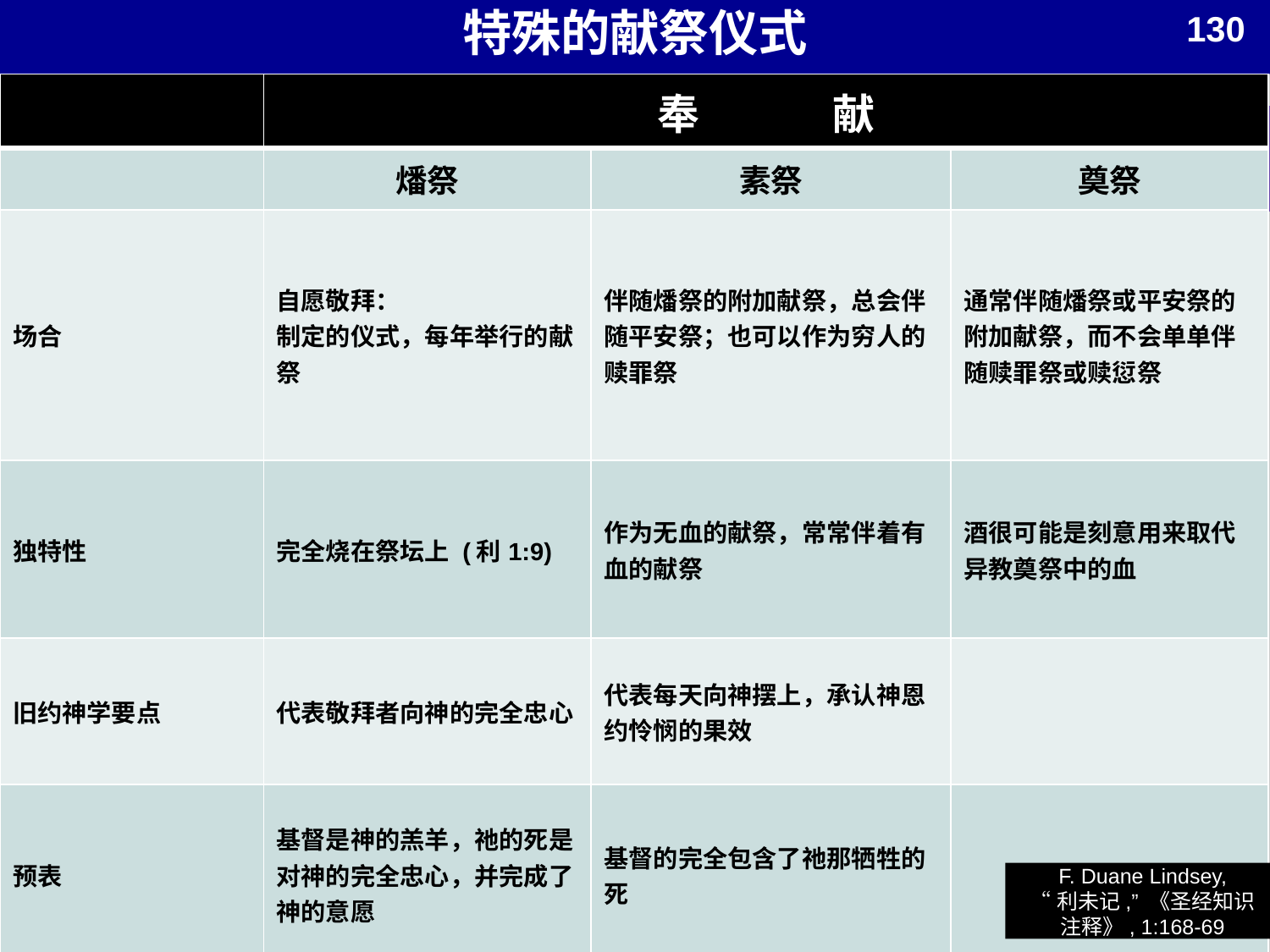

130
# 特殊的献祭仪式
|  | 奉 献 |  |  |
| --- | --- | --- | --- |
|  | 燔祭 | 素祭 | 奠祭 |
| 场合 | 自愿敬拜： 制定的仪式，每年举行的献祭 | 伴随燔祭的附加献祭，总会伴随平安祭；也可以作为穷人的赎罪祭 | 通常伴随燔祭或平安祭的附加献祭，而不会单单伴随赎罪祭或赎愆祭 |
| 独特性 | 完全烧在祭坛上 (利1:9) | 作为无血的献祭，常常伴着有血的献祭 | 酒很可能是刻意用来取代异教奠祭中的血 |
| 旧约神学要点 | 代表敬拜者向神的完全忠心 | 代表每天向神摆上，承认神恩约怜悯的果效 |  |
| 预表 | 基督是神的羔羊，祂的死是对神的完全忠心，并完成了神的意愿 | 基督的完全包含了祂那牺牲的死 |  |
F. Duane Lindsey,
“利未记,” 《圣经知识
注释》, 1:168-69